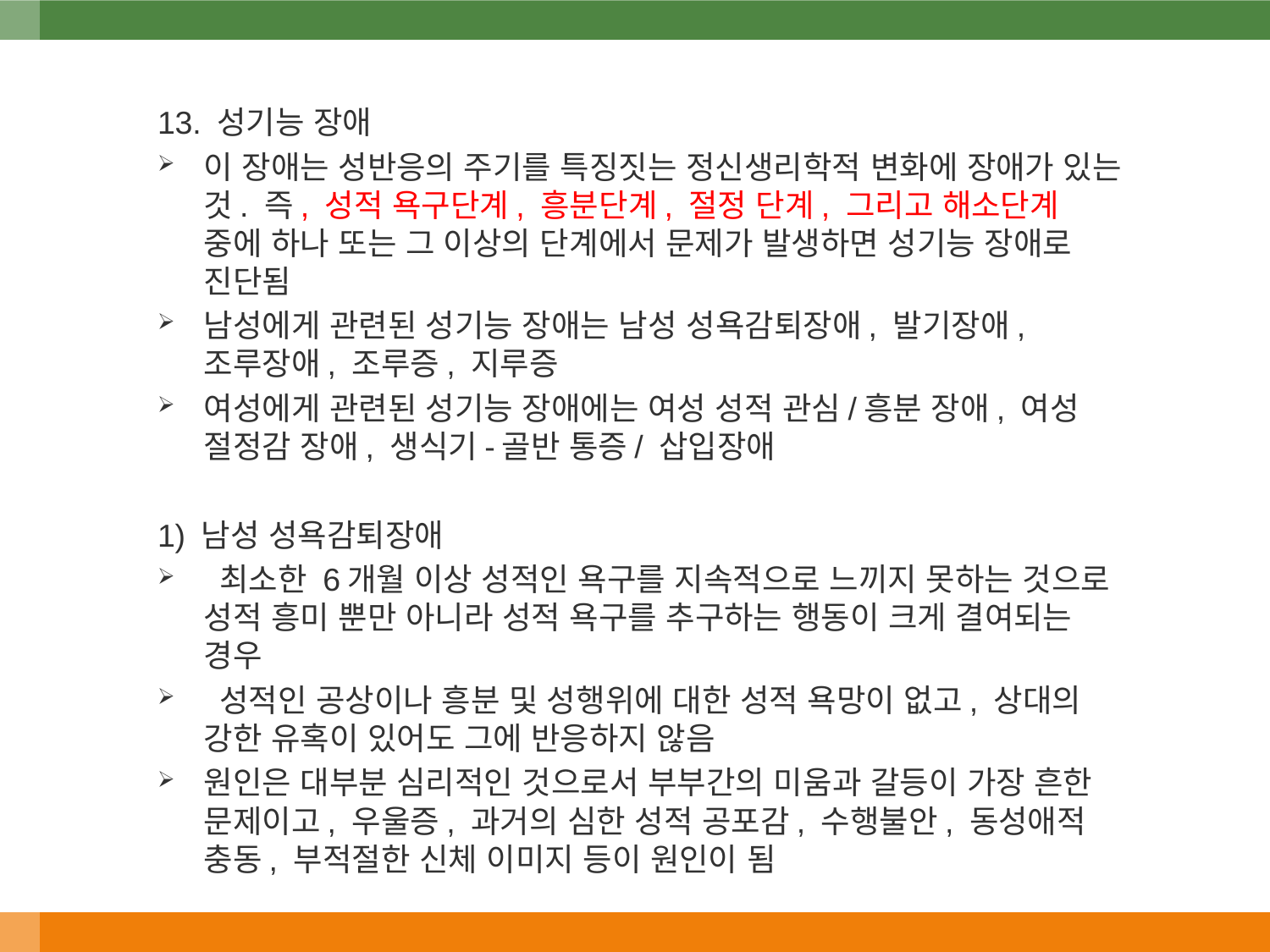

13. 성기능 장애
이 장애는 성반응의 주기를 특징짓는 정신생리학적 변화에 장애가 있는 것. 즉, 성적 욕구단계, 흥분단계, 절정 단계, 그리고 해소단계 중에 하나 또는 그 이상의 단계에서 문제가 발생하면 성기능 장애로 진단됨
남성에게 관련된 성기능 장애는 남성 성욕감퇴장애, 발기장애, 조루장애, 조루증, 지루증
여성에게 관련된 성기능 장애에는 여성 성적 관심/흥분 장애, 여성 절정감 장애, 생식기-골반 통증/ 삽입장애

1) 남성 성욕감퇴장애
 최소한 6개월 이상 성적인 욕구를 지속적으로 느끼지 못하는 것으로 성적 흥미 뿐만 아니라 성적 욕구를 추구하는 행동이 크게 결여되는 경우
 성적인 공상이나 흥분 및 성행위에 대한 성적 욕망이 없고, 상대의 강한 유혹이 있어도 그에 반응하지 않음
원인은 대부분 심리적인 것으로서 부부간의 미움과 갈등이 가장 흔한 문제이고, 우울증, 과거의 심한 성적 공포감, 수행불안, 동성애적 충동, 부적절한 신체 이미지 등이 원인이 됨